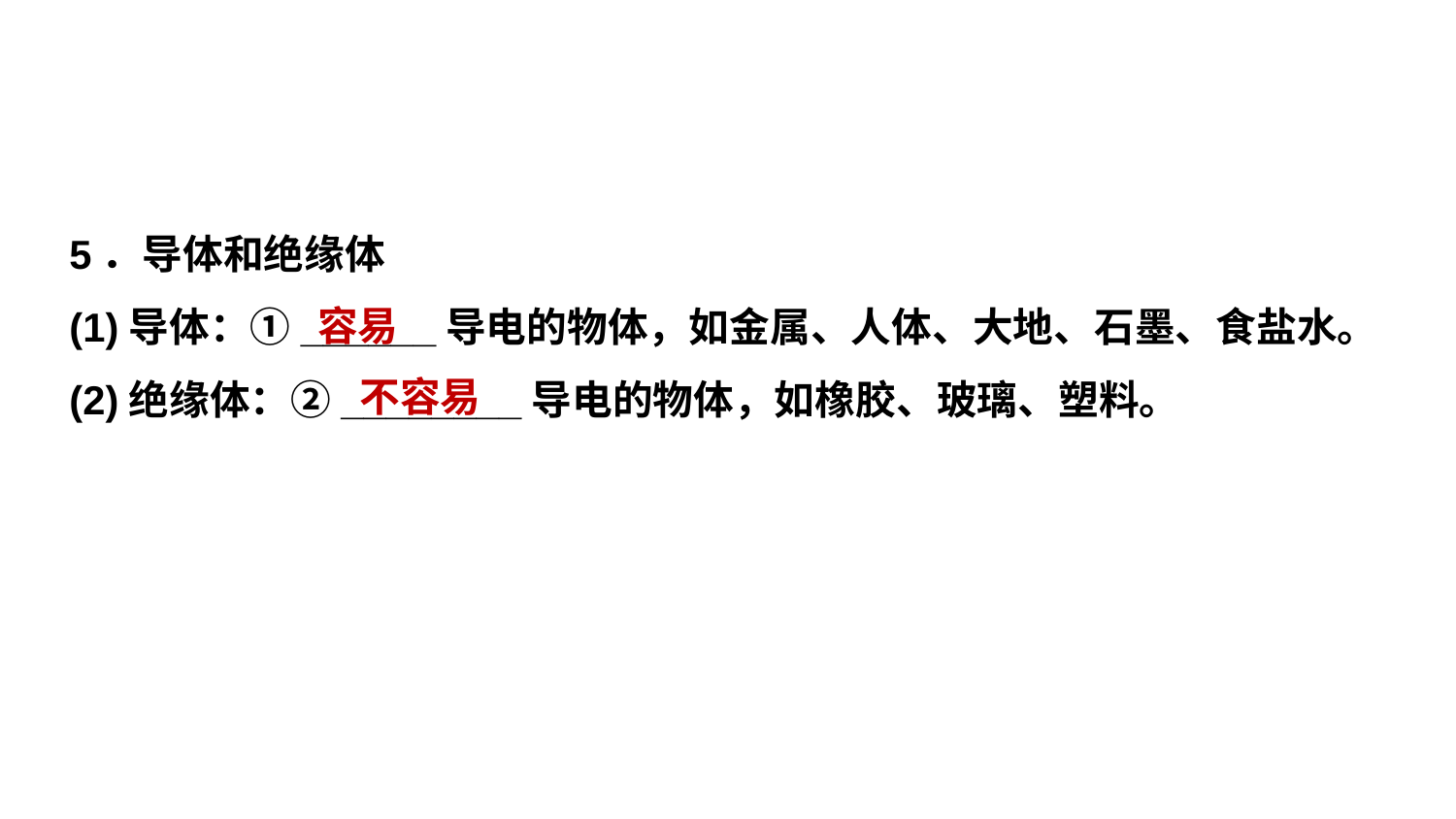

5．导体和绝缘体
(1)导体：①______导电的物体，如金属、人体、大地、石墨、食盐水。
(2)绝缘体：②________导电的物体，如橡胶、玻璃、塑料。
容易
不容易